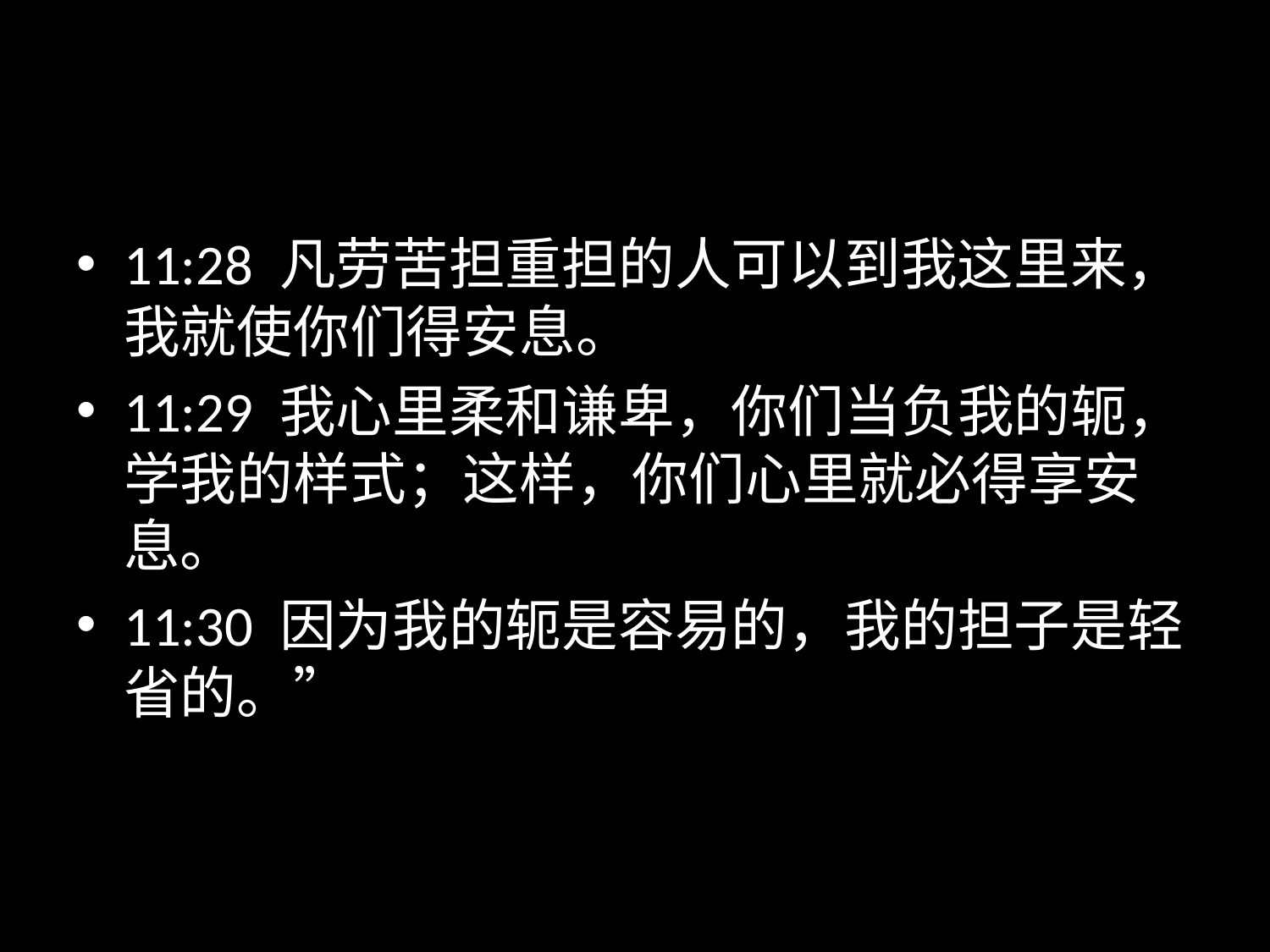

#
11:28 凡劳苦担重担的人可以到我这里来，我就使你们得安息。
11:29 我心里柔和谦卑，你们当负我的轭，学我的样式；这样，你们心里就必得享安息。
11:30 因为我的轭是容易的，我的担子是轻省的。”